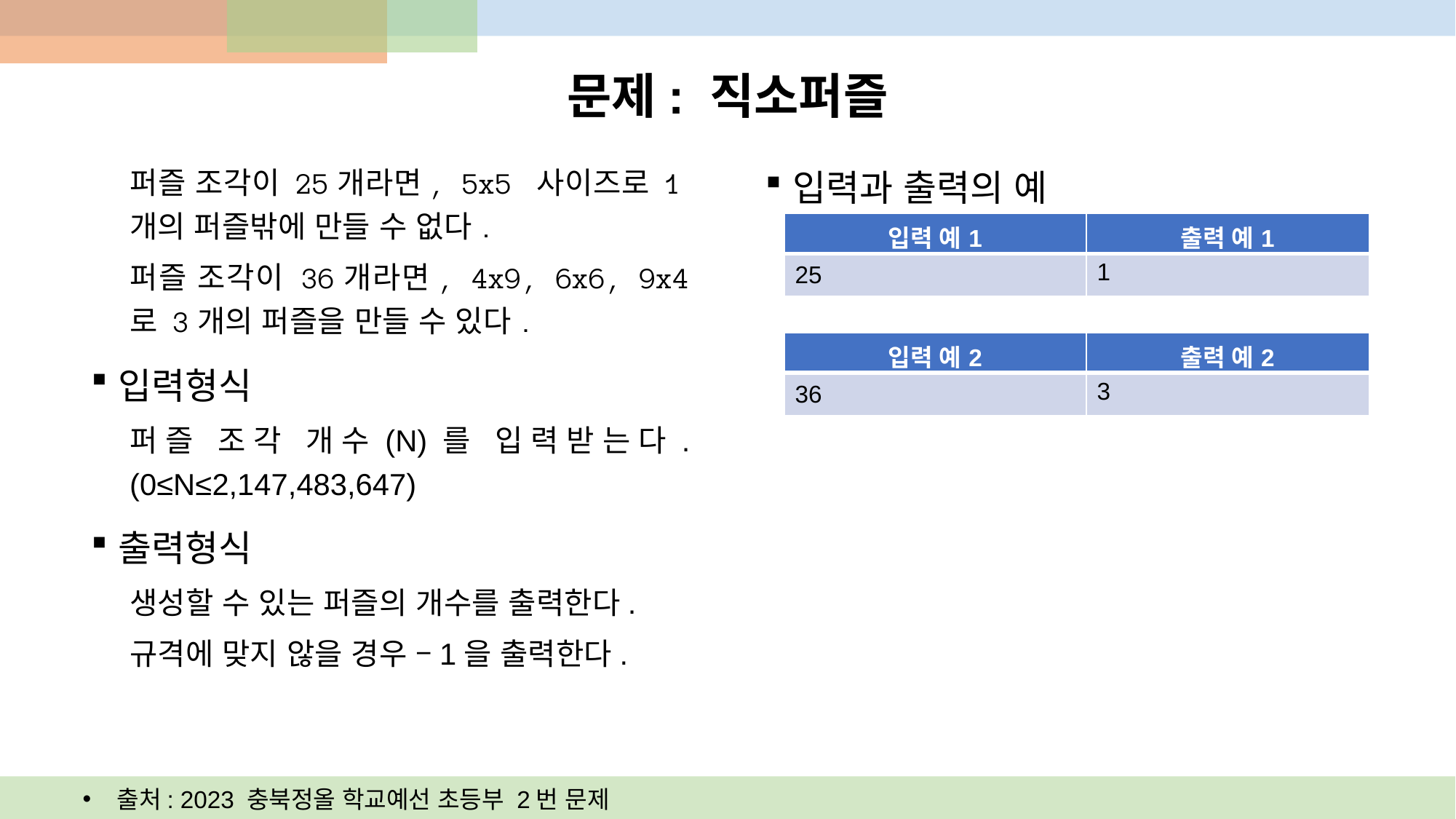

# 문제: 직소퍼즐
입력과 출력의 예

퍼즐 조각이 25개라면, 5x5 사이즈로 1개의 퍼즐밖에 만들 수 없다.
퍼즐 조각이 36개라면, 4x9, 6x6, 9x4 로 3개의 퍼즐을 만들 수 있다.
입력형식
퍼즐 조각 개수(N)를 입력받는다. (0≤N≤2,147,483,647)
출력형식
생성할 수 있는 퍼즐의 개수를 출력한다.
규격에 맞지 않을 경우 –1을 출력한다.
| 입력 예1 | 출력 예1 |
| --- | --- |
| 25 | 1 |
| 입력 예2 | 출력 예2 |
| --- | --- |
| 36 | 3 |
출처: 2023 충북정올 학교예선 초등부 2번 문제